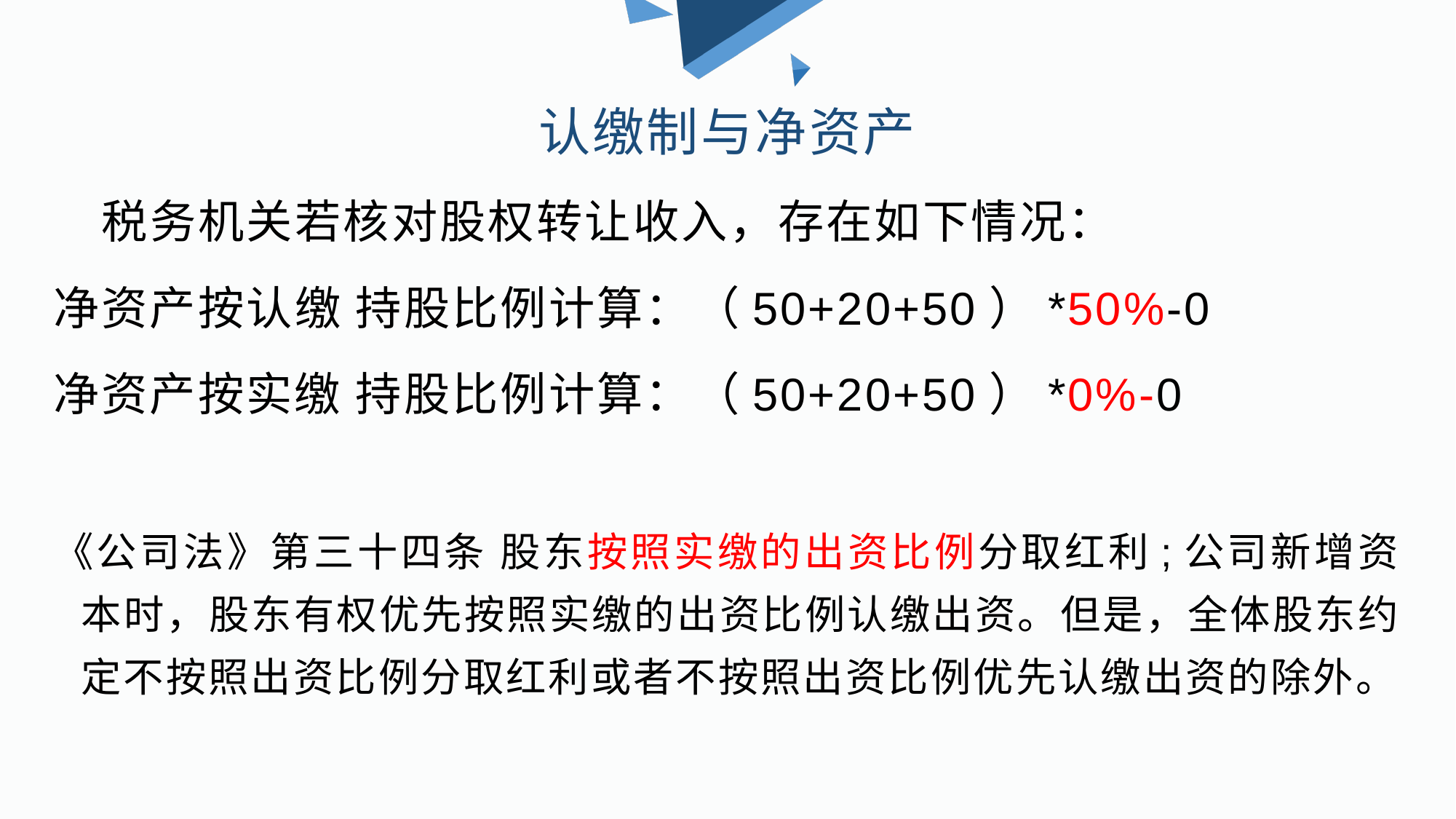

认缴制与净资产
   税务机关若核对股权转让收入，存在如下情况：
净资产按认缴 持股比例计算：（50+20+50）*50%-0
净资产按实缴 持股比例计算：（50+20+50）*0%-0

《公司法》第三十四条 股东按照实缴的出资比例分取红利;公司新增资本时，股东有权优先按照实缴的出资比例认缴出资。但是，全体股东约定不按照出资比例分取红利或者不按照出资比例优先认缴出资的除外。

37